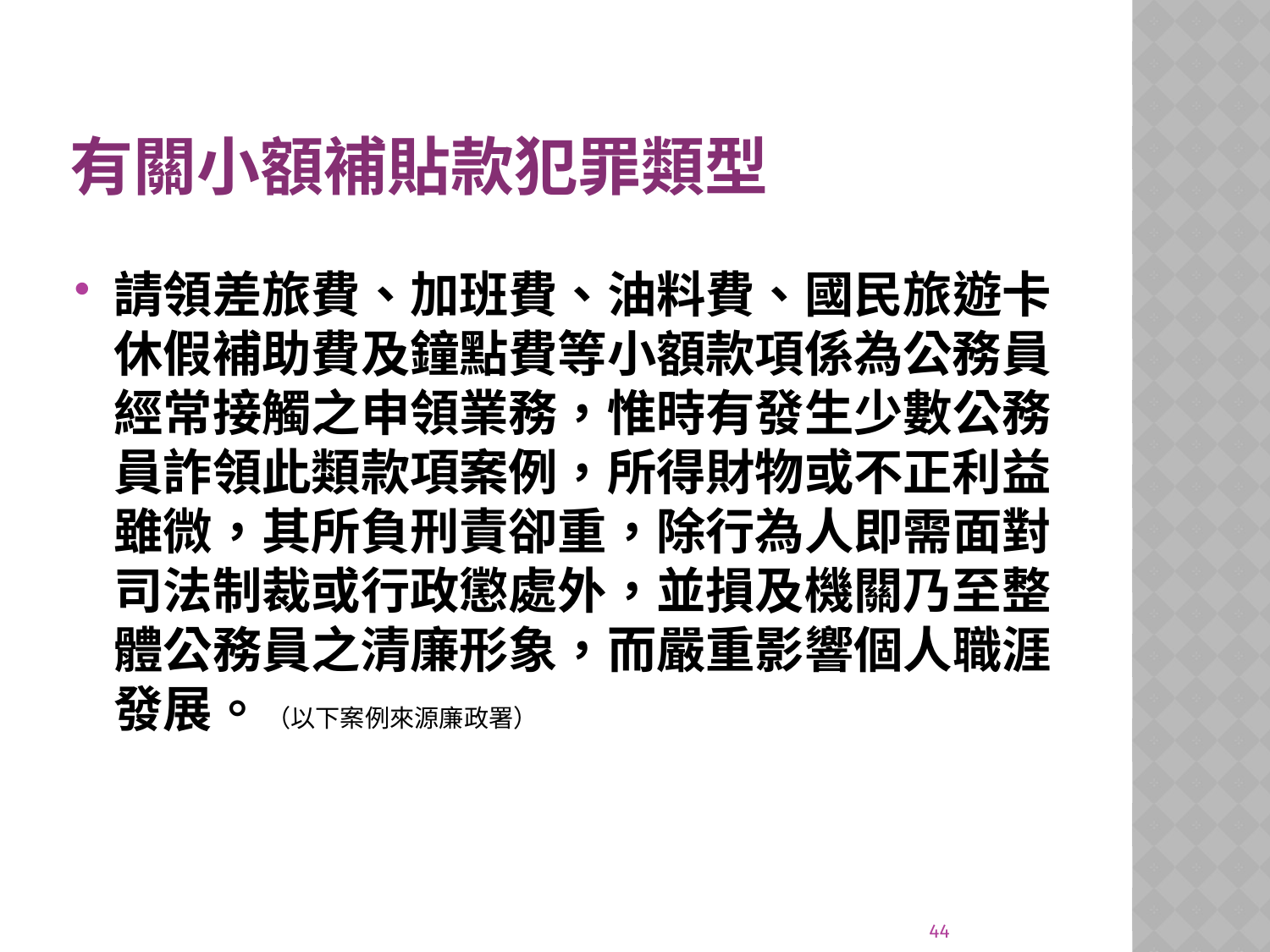

# 有關小額補貼款犯罪類型

請領差旅費、加班費、油料費、國民旅遊卡休假補助費及鐘點費等小額款項係為公務員經常接觸之申領業務，惟時有發生少數公務員詐領此類款項案例，所得財物或不正利益雖微，其所負刑責卻重，除行為人即需面對司法制裁或行政懲處外，並損及機關乃至整體公務員之清廉形象，而嚴重影響個人職涯發展。 （以下案例來源廉政署）
44